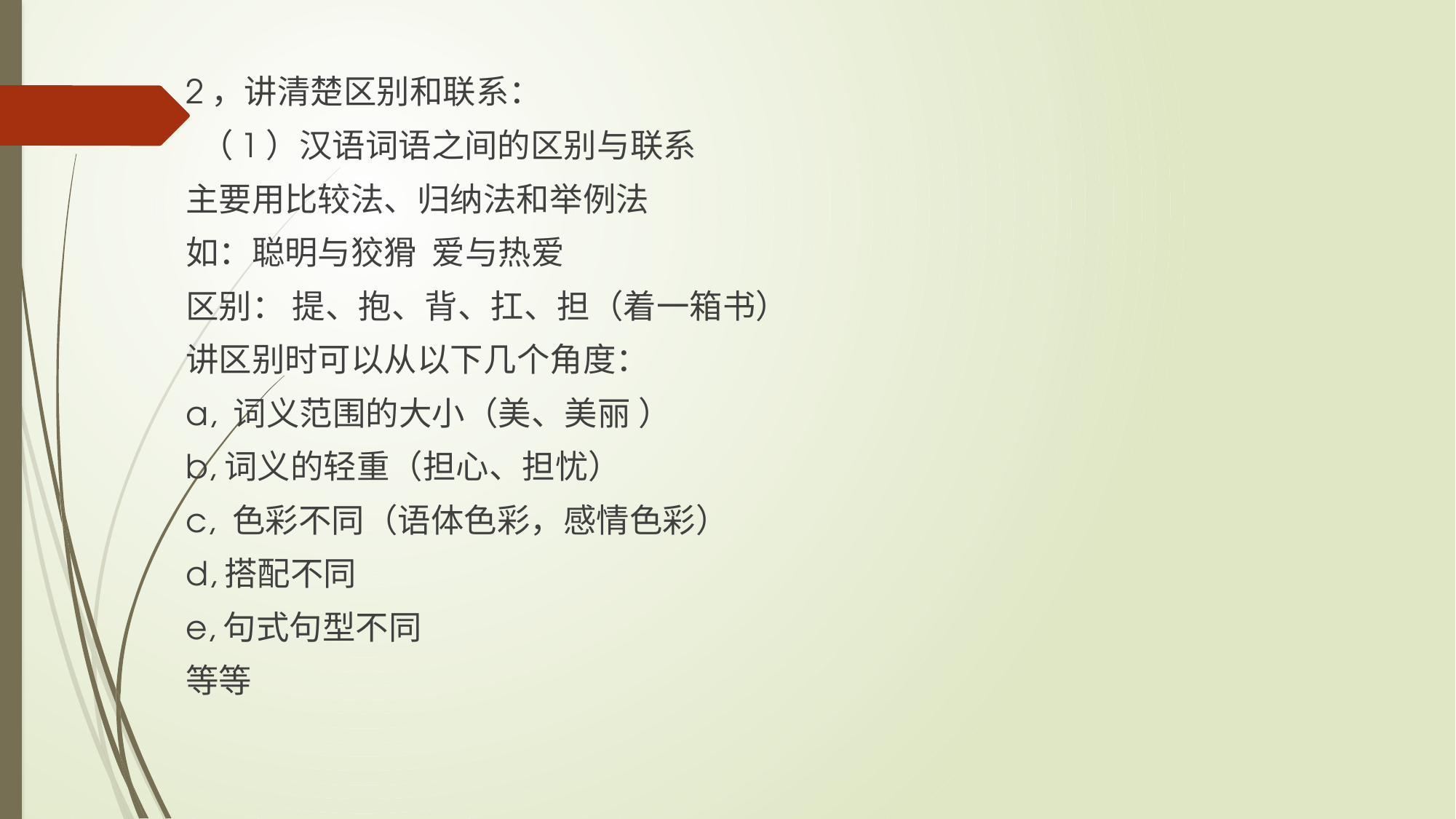

2，讲清楚区别和联系：
 （1）汉语词语之间的区别与联系
主要用比较法、归纳法和举例法
如：聪明与狡猾  爱与热爱
区别： 提、抱、背、扛、担（着一箱书）
讲区别时可以从以下几个角度：
a, 词义范围的大小（美、美丽 ）
b,词义的轻重（担心、担忧）
c, 色彩不同（语体色彩，感情色彩）
d,搭配不同
e,句式句型不同
等等
#